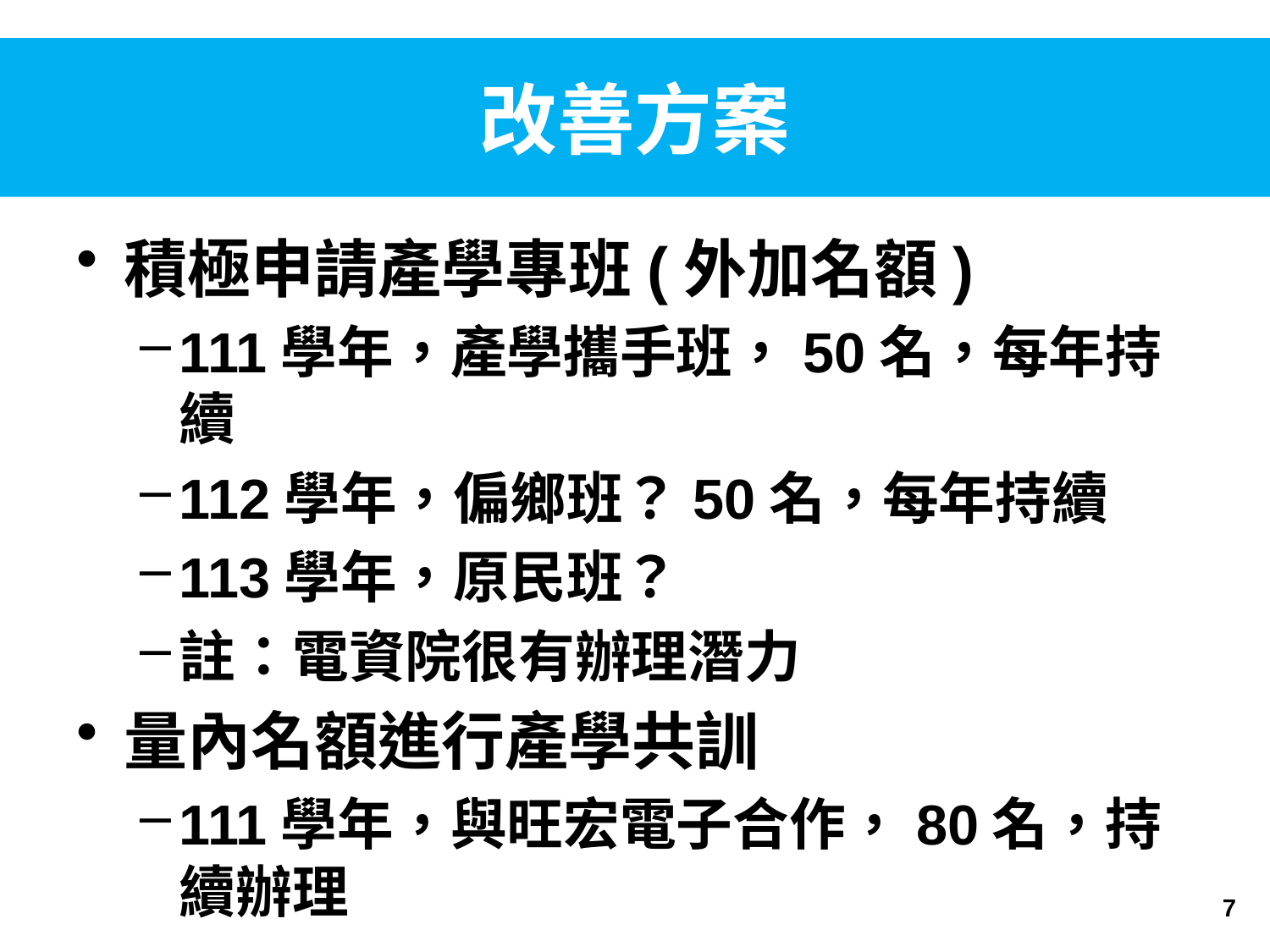

# 改善方案
積極申請產學專班(外加名額)
111學年，產學攜手班，50名，每年持續
112學年，偏鄉班？50名，每年持續
113學年，原民班？
註：電資院很有辦理潛力
量內名額進行產學共訓
111學年，與旺宏電子合作，80名，持續辦理
7